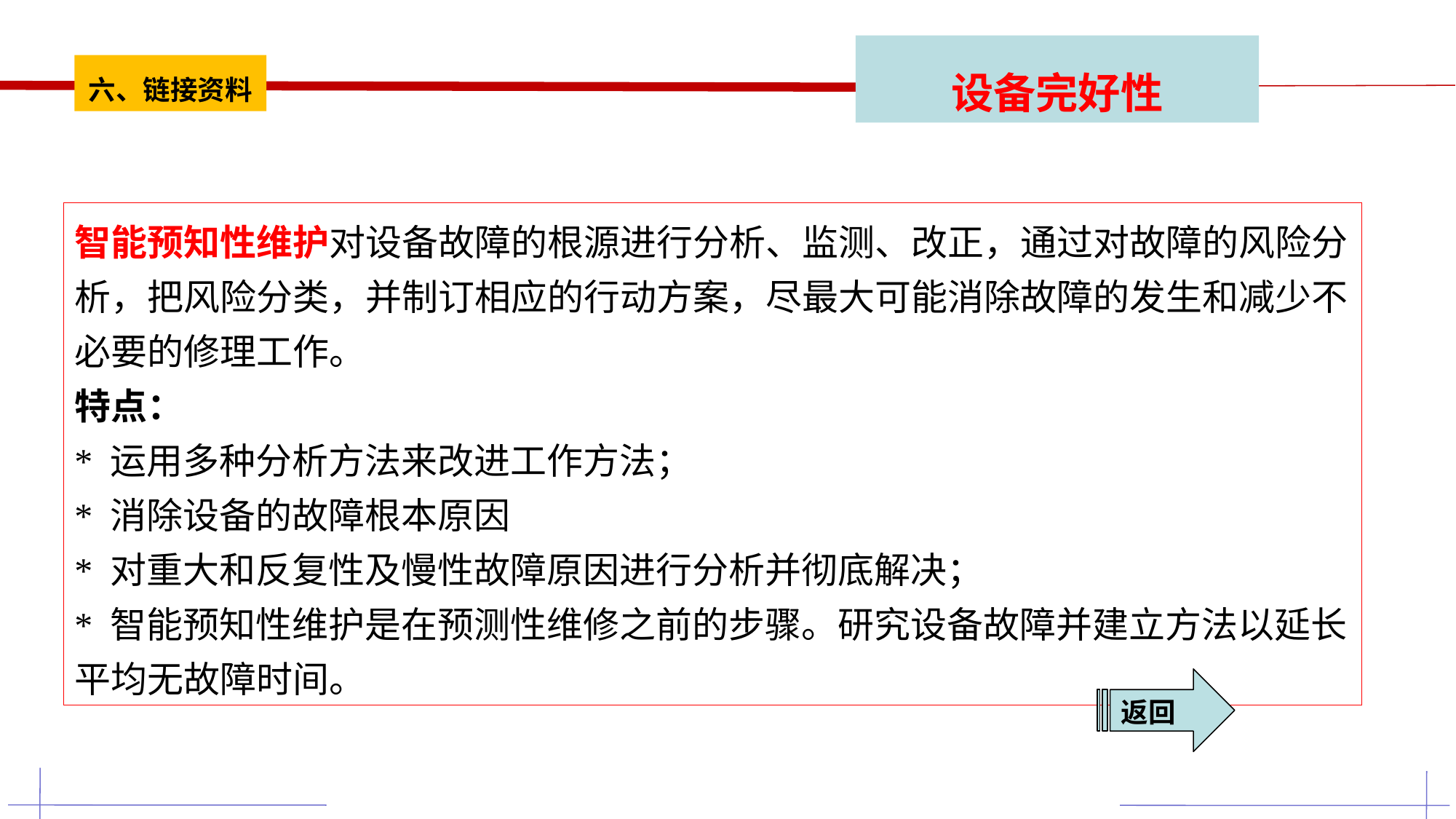

设备完好性
六、链接资料
智能预知性维护对设备故障的根源进行分析、监测、改正，通过对故障的风险分析，把风险分类，并制订相应的行动方案，尽最大可能消除故障的发生和减少不必要的修理工作。
特点：
* 运用多种分析方法来改进工作方法；
* 消除设备的故障根本原因
* 对重大和反复性及慢性故障原因进行分析并彻底解决；
* 智能预知性维护是在预测性维修之前的步骤。研究设备故障并建立方法以延长平均无故障时间。
返回